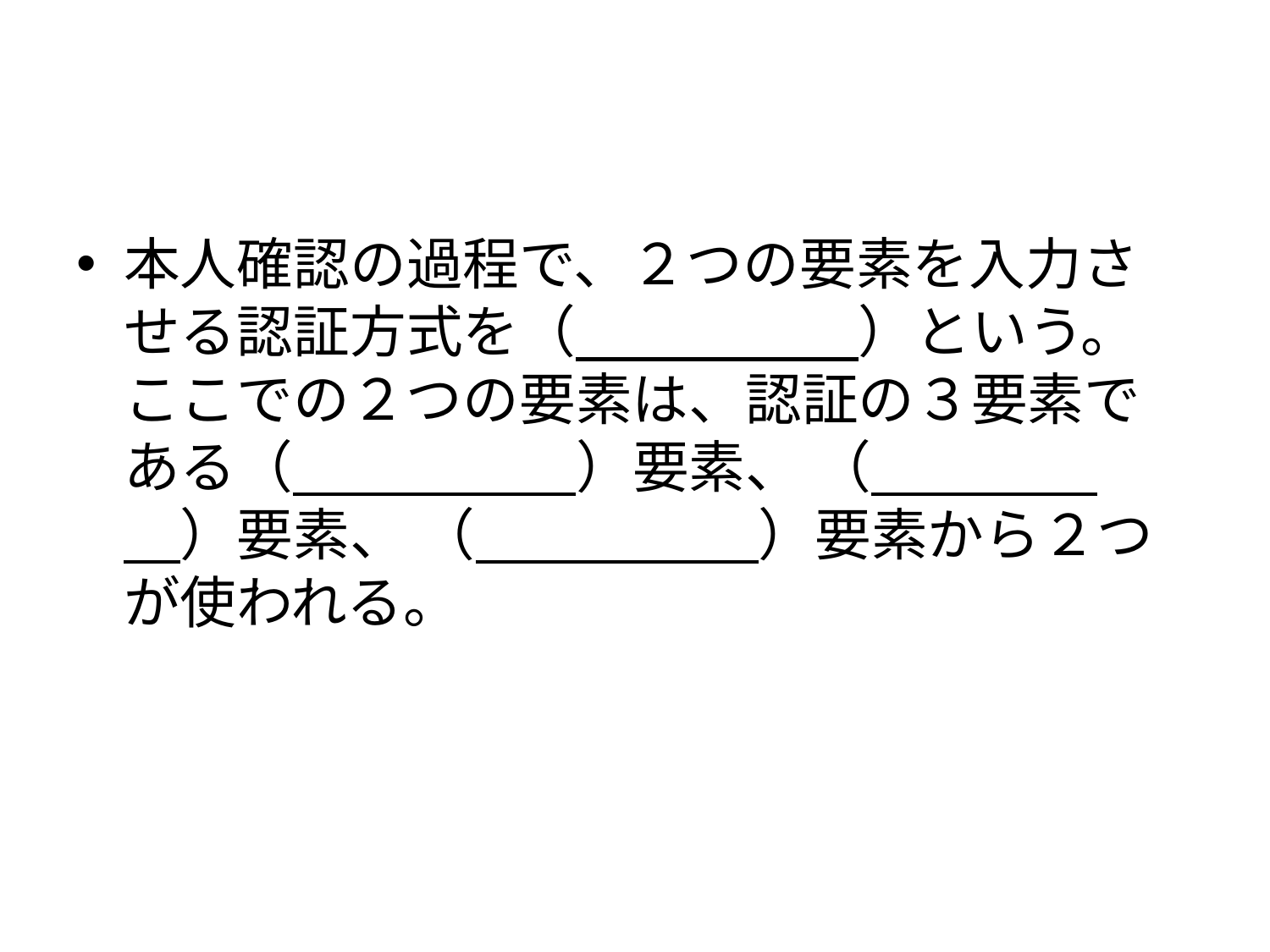

#
本人確認の過程で、２つの要素を入力させる認証方式を（　　　　　）という。ここでの２つの要素は、認証の３要素である（　　　　　）要素、 （　　　　　）要素、 （　　　　　）要素から２つが使われる。